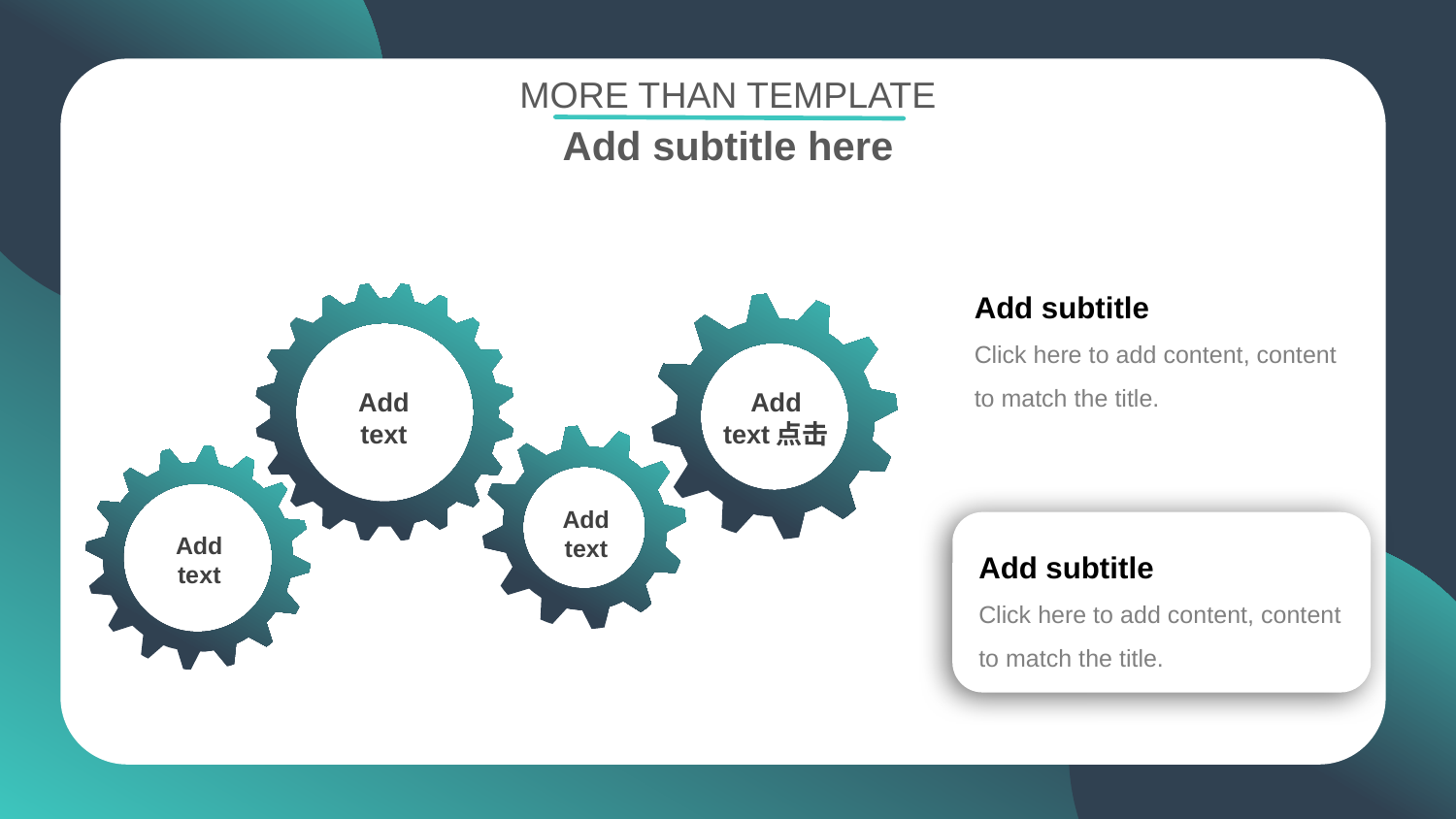

MORE THAN TEMPLATE
Add subtitle here
Add subtitle
Click here to add content, content to match the title.

Add
text点击
Add
text

Add
text

Add
text
Add subtitle
Click here to add content, content to match the title.